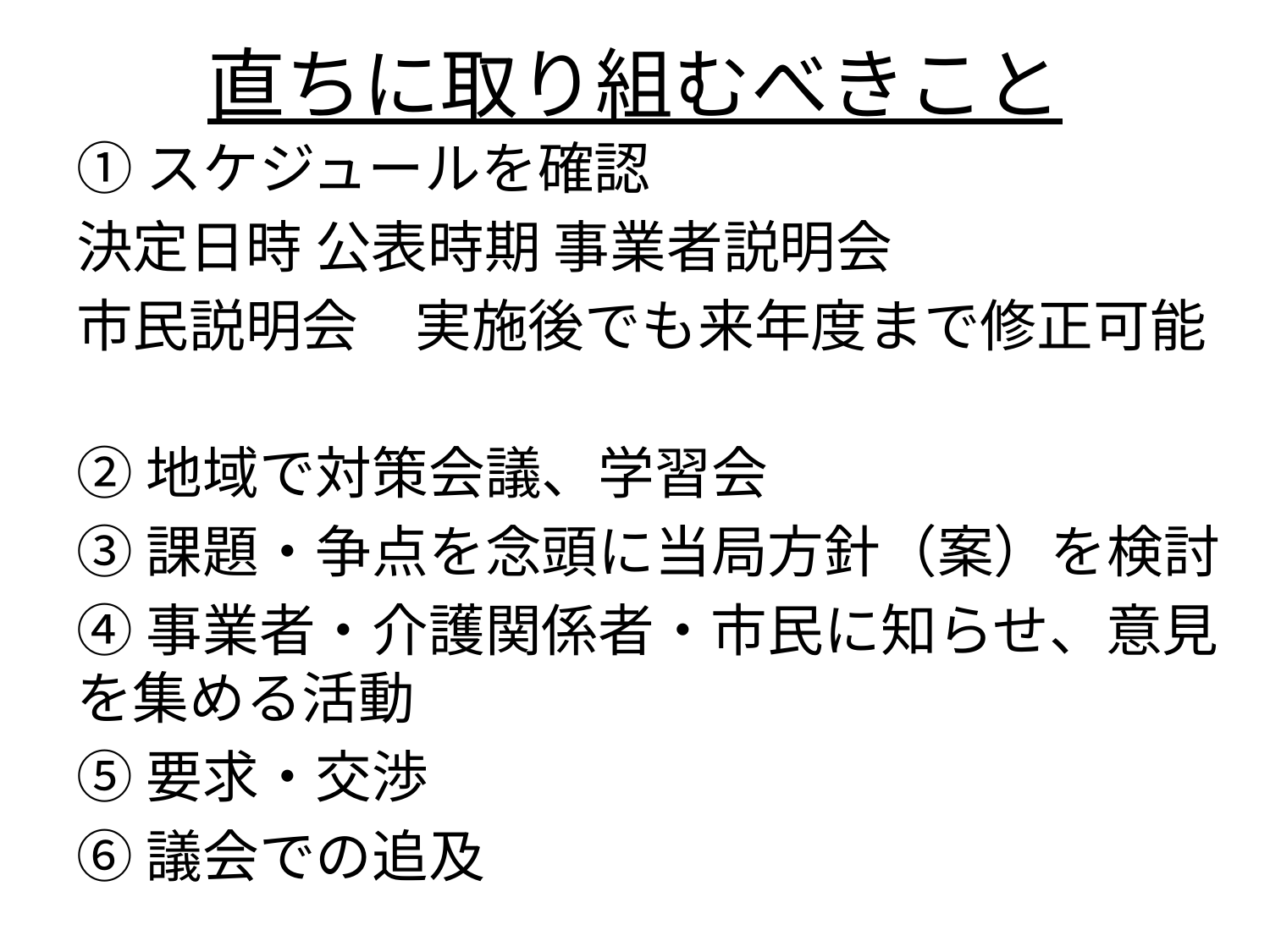

# 直ちに取り組むべきこと
①スケジュールを確認
決定日時 公表時期 事業者説明会
市民説明会　実施後でも来年度まで修正可能
②地域で対策会議、学習会
③課題・争点を念頭に当局方針（案）を検討
④事業者・介護関係者・市民に知らせ、意見を集める活動
⑤要求・交渉
⑥議会での追及